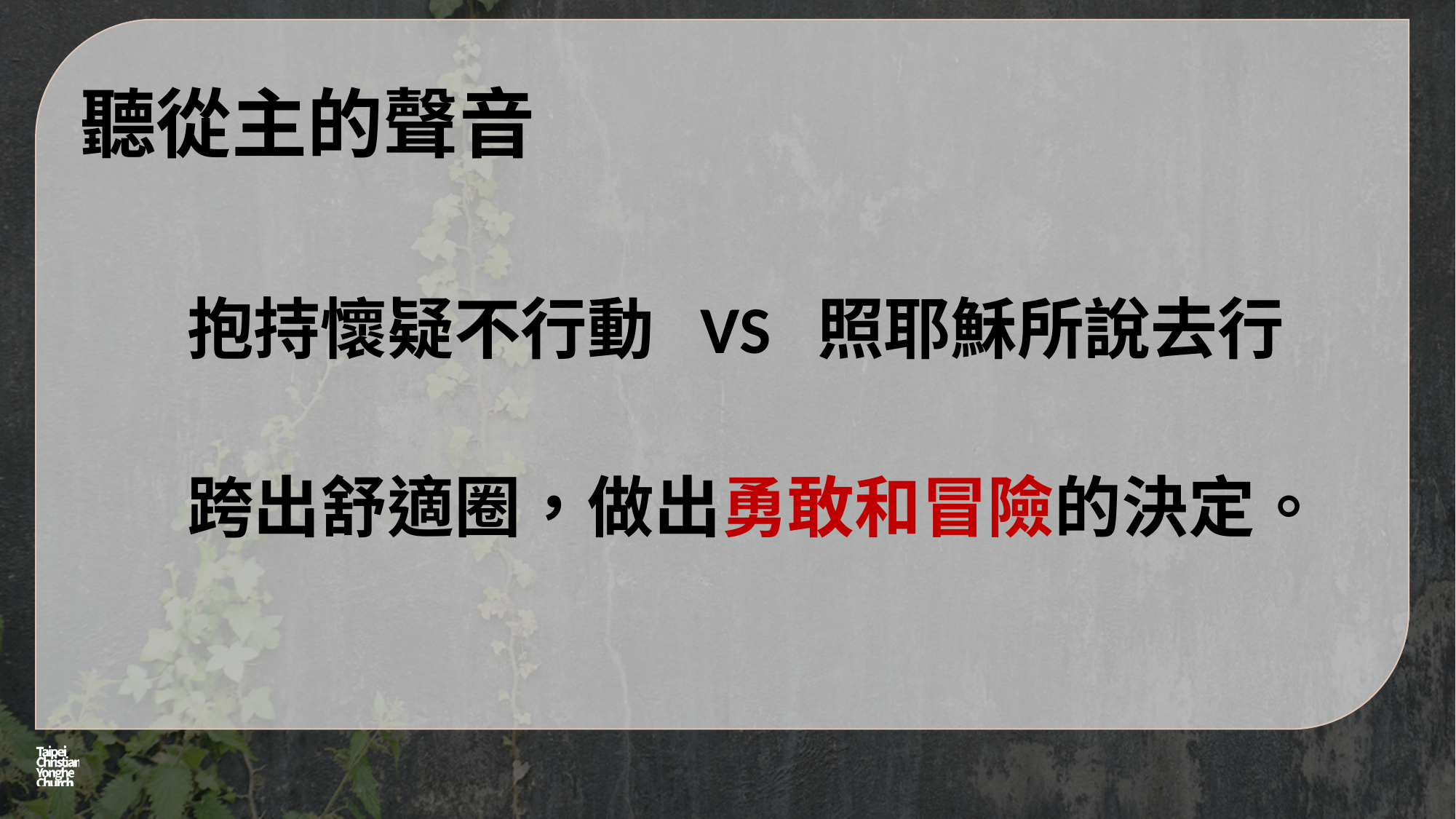

聽從主的聲音
抱持懷疑不行動  VS  照耶穌所說去行
跨出舒適圈，做出勇敢和冒險的決定。